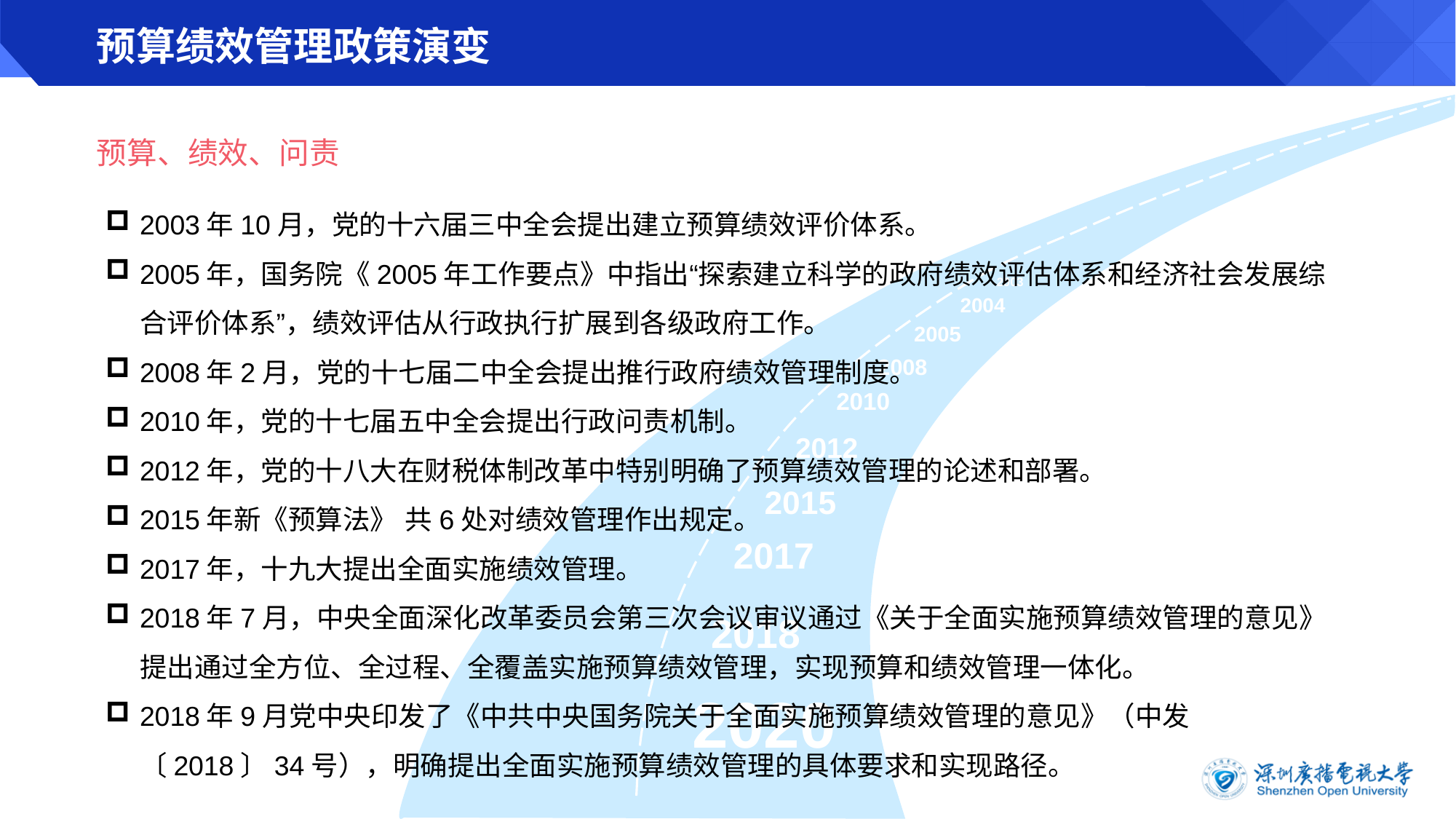

# 预算绩效管理政策演变

预算、绩效、问责
2003年10月，党的十六届三中全会提出建立预算绩效评价体系。
2005年，国务院《2005年工作要点》中指出“探索建立科学的政府绩效评估体系和经济社会发展综合评价体系”，绩效评估从行政执行扩展到各级政府工作。
2008年2月，党的十七届二中全会提出推行政府绩效管理制度。
2010年，党的十七届五中全会提出行政问责机制。
2012年，党的十八大在财税体制改革中特别明确了预算绩效管理的论述和部署。
2015年新《预算法》 共6处对绩效管理作出规定。
2017年，十九大提出全面实施绩效管理。
2018年7月，中央全面深化改革委员会第三次会议审议通过《关于全面实施预算绩效管理的意见》提出通过全方位、全过程、全覆盖实施预算绩效管理，实现预算和绩效管理一体化。
2018年9月党中央印发了《中共中央国务院关于全面实施预算绩效管理的意见》（中发〔2018〕34号），明确提出全面实施预算绩效管理的具体要求和实现路径。
2003
2004
2005
2008
2010
2012
2015
2017
2018
2020